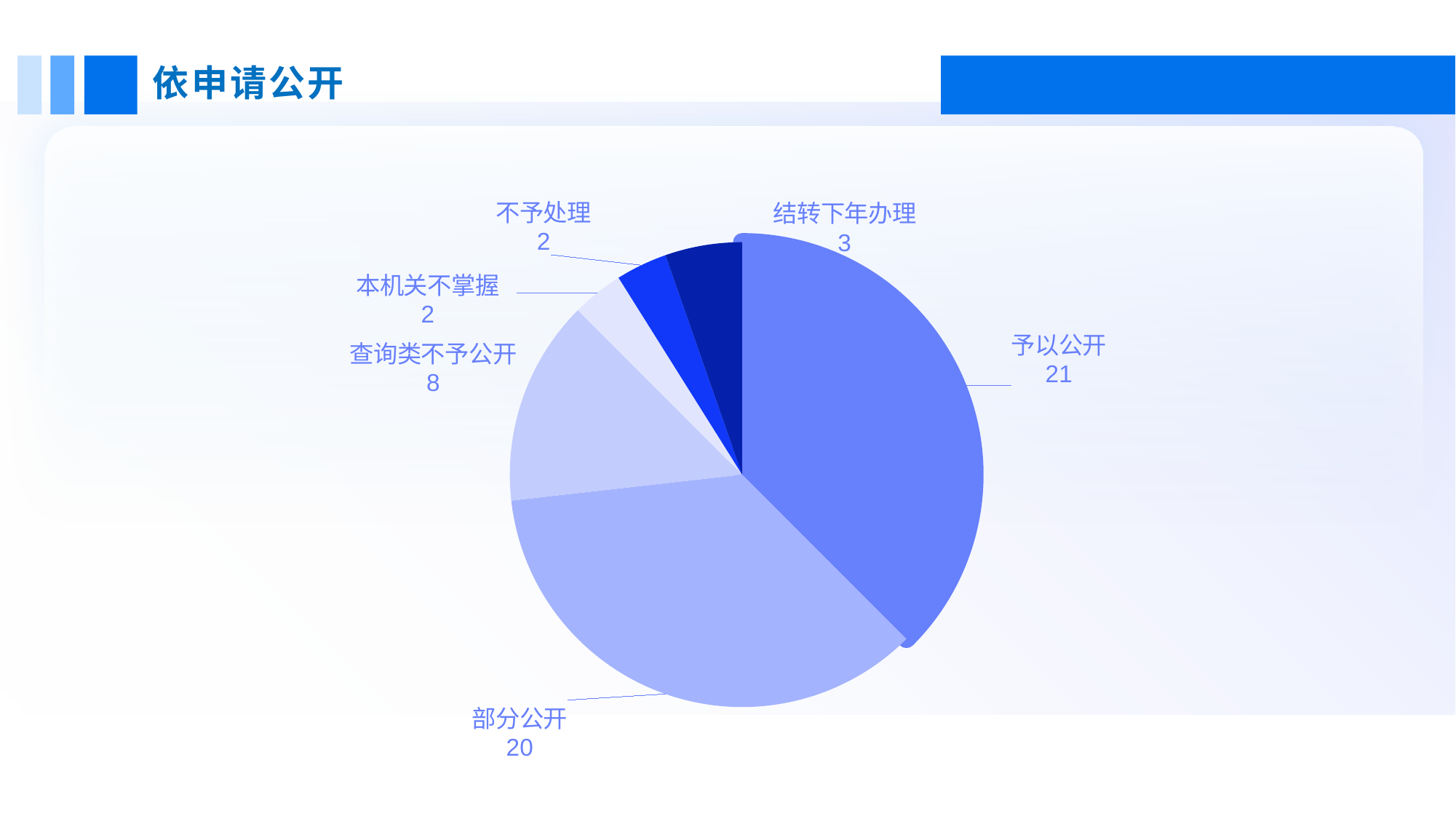

依申请公开

### Chart

| Category |  |
|---|---|
| 予以公开 | 21.0 |
| 部分公开 | 20.0 |
| 查询类不予公开 | 8.0 |
| 本机关不掌握 | 2.0 |
| 不予处理 | 2.0 |
| 结转下年办理 | 3.0 |